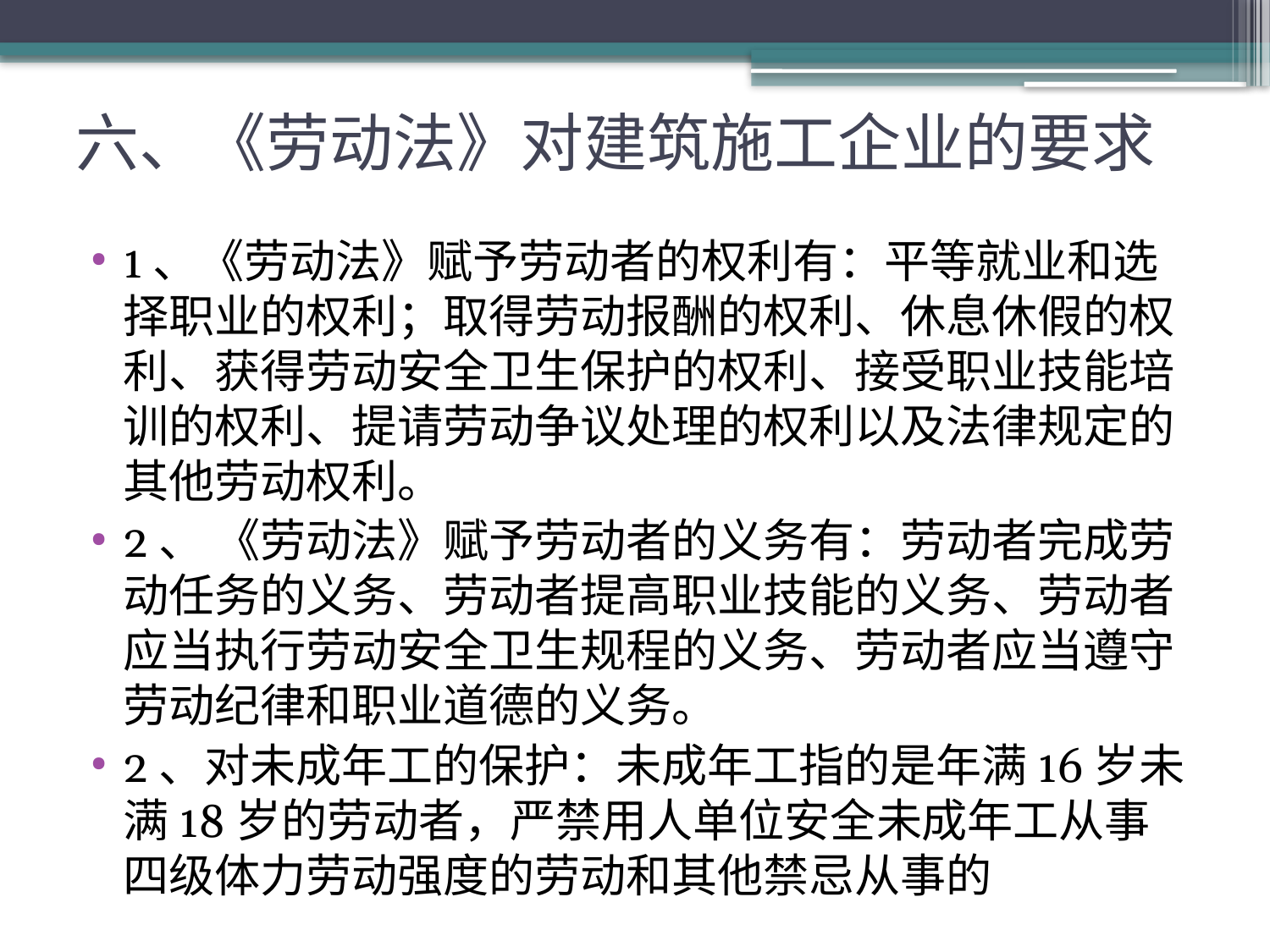

# 六、《劳动法》对建筑施工企业的要求
1、《劳动法》赋予劳动者的权利有：平等就业和选择职业的权利；取得劳动报酬的权利、休息休假的权利、获得劳动安全卫生保护的权利、接受职业技能培训的权利、提请劳动争议处理的权利以及法律规定的其他劳动权利。
2、 《劳动法》赋予劳动者的义务有：劳动者完成劳动任务的义务、劳动者提高职业技能的义务、劳动者应当执行劳动安全卫生规程的义务、劳动者应当遵守劳动纪律和职业道德的义务。
2、对未成年工的保护：未成年工指的是年满16岁未满18岁的劳动者，严禁用人单位安全未成年工从事四级体力劳动强度的劳动和其他禁忌从事的